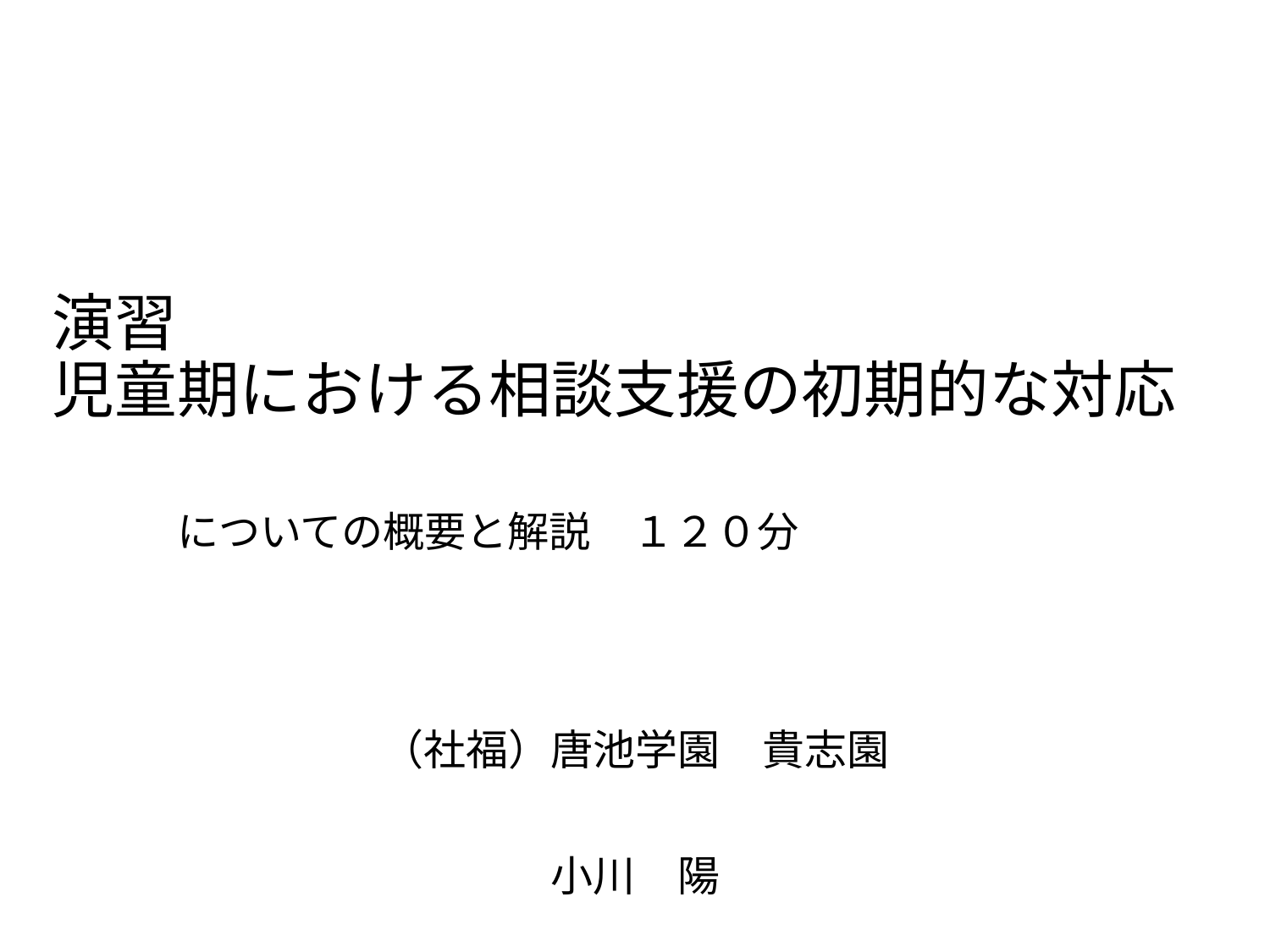

# 演習 児童期における相談支援の初期的な対応 　　 　　についての概要と解説　１２０分
（社福）唐池学園　貴志園

小川　陽